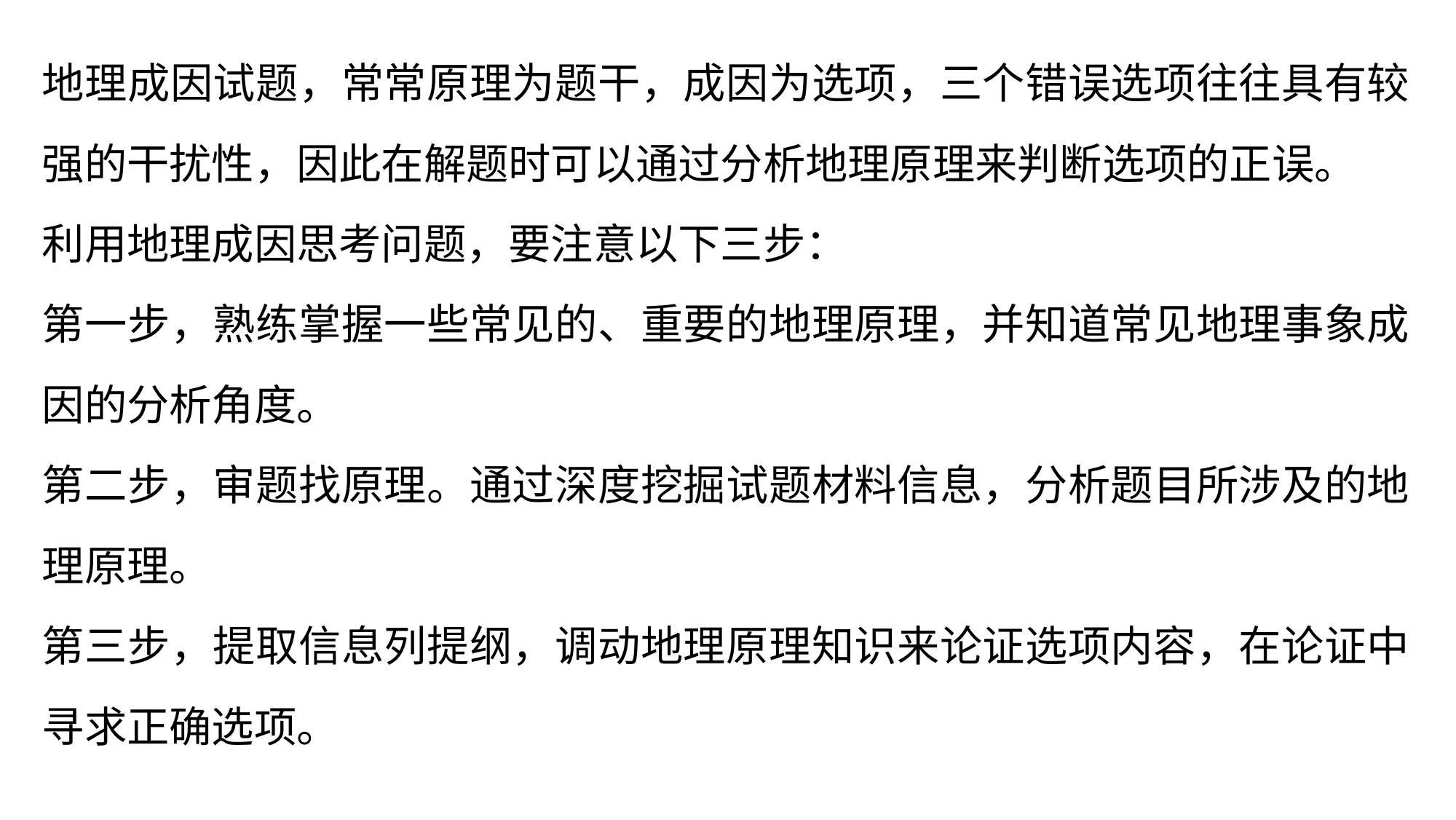

地理成因试题，常常原理为题干，成因为选项，三个错误选项往往具有较强的干扰性，因此在解题时可以通过分析地理原理来判断选项的正误。
利用地理成因思考问题，要注意以下三步：
第一步，熟练掌握一些常见的、重要的地理原理，并知道常见地理事象成因的分析角度。
第二步，审题找原理。通过深度挖掘试题材料信息，分析题目所涉及的地理原理。
第三步，提取信息列提纲，调动地理原理知识来论证选项内容，在论证中寻求正确选项。